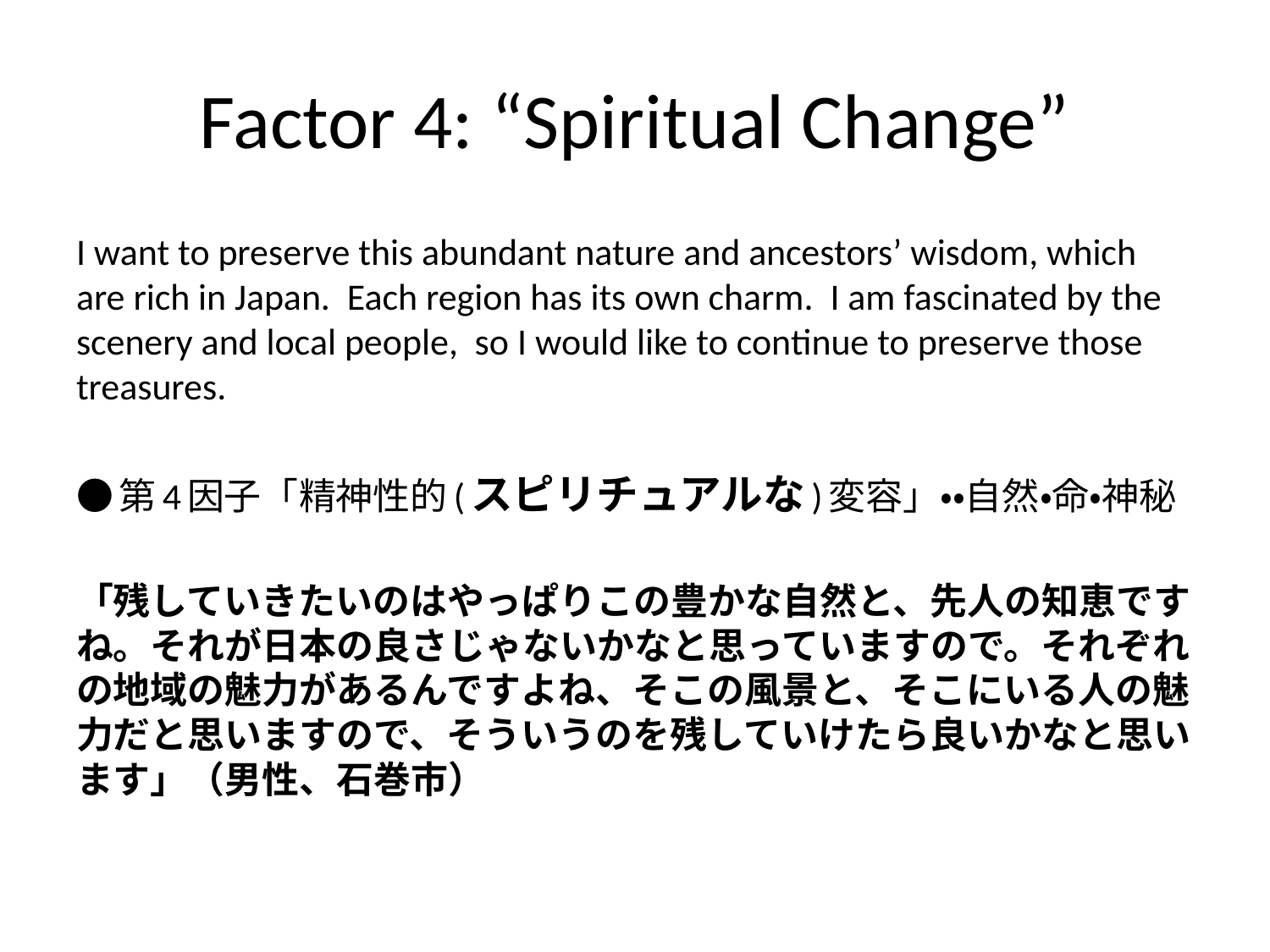

# Factor 4: “Spiritual Change”
I want to preserve this abundant nature and ancestors’ wisdom, which are rich in Japan.  Each region has its own charm.  I am fascinated by the scenery and local people,  so I would like to continue to preserve those treasures.

●第4因子「精神性的(スピリチュアルな)変容」・・自然・命・神秘

「残していきたいのはやっぱりこの豊かな自然と、先人の知恵ですね。それが日本の良さじゃないかなと思っていますので。それぞれの地域の魅力があるんですよね、そこの風景と、そこにいる人の魅力だと思いますので、そういうのを残していけたら良いかなと思います」（男性、石巻市）